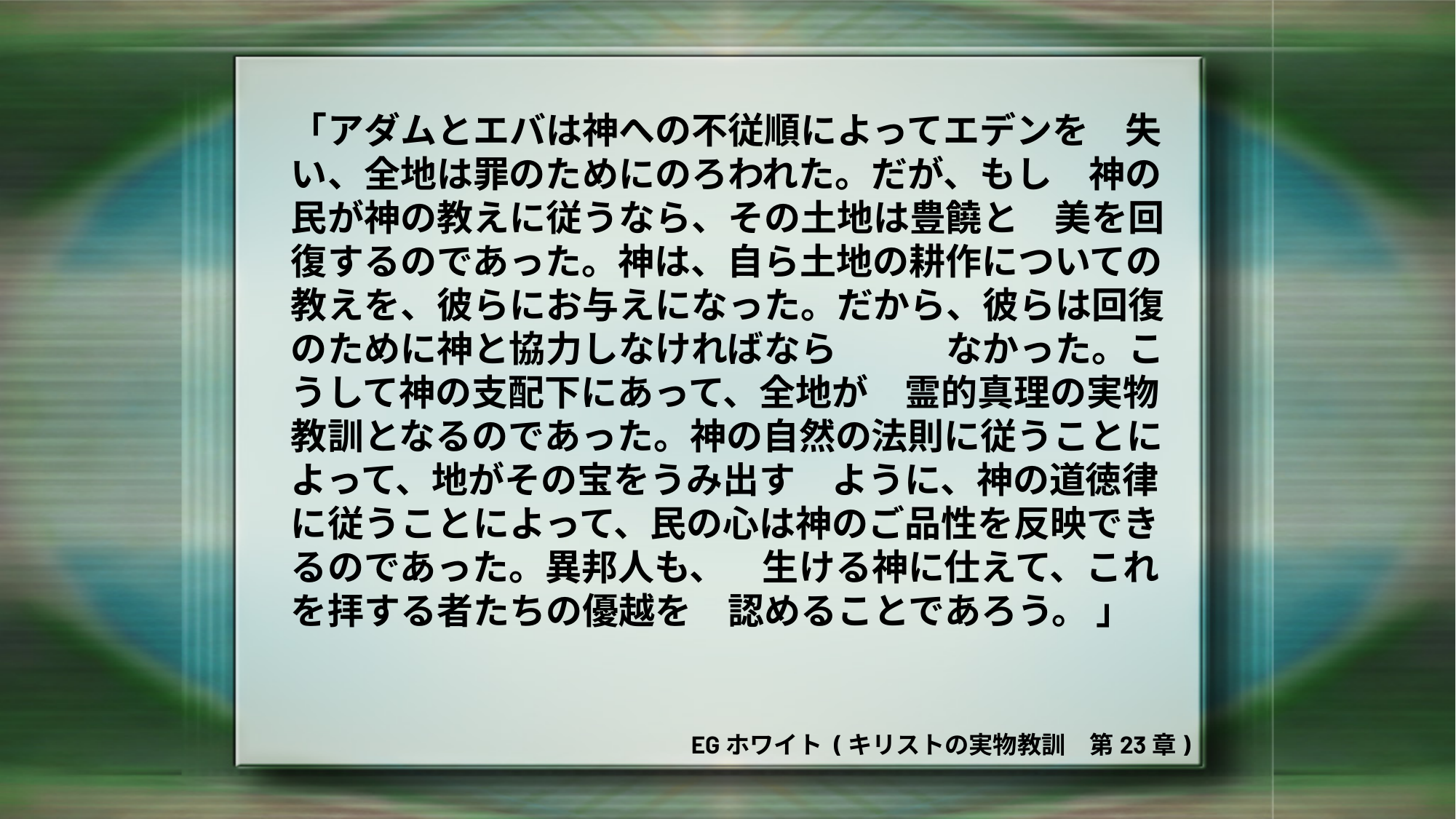

「アダムとエバは神への不従順によってエデンを　失い、全地は罪のためにのろわれた。だが、もし　神の民が神の教えに従うなら、その土地は豊饒と　美を回復するのであった。神は、自ら土地の耕作についての教えを、彼らにお与えになった。だから、彼らは回復のために神と協力しなければなら　　　なかった。こうして神の支配下にあって、全地が　霊的真理の実物教訓となるのであった。神の自然の法則に従うことによって、地がその宝をうみ出す　ように、神の道徳律に従うことによって、民の心は神のご品性を反映できるのであった。異邦人も、　生ける神に仕えて、これを拝する者たちの優越を　認めることであろう。 」
EGホワイト (キリストの実物教訓　第23章)